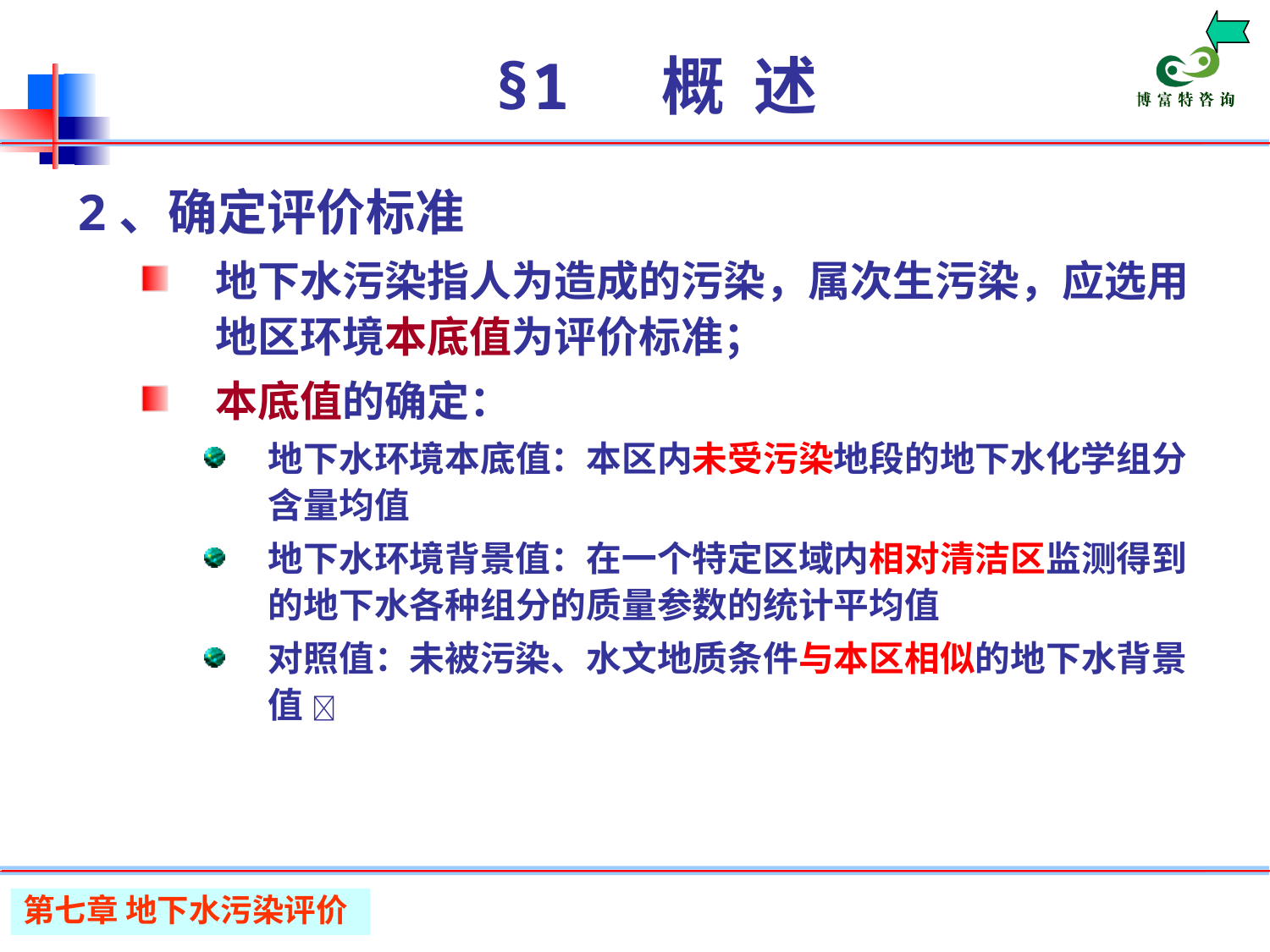

# §1  概  述
2、确定评价标准
地下水污染指人为造成的污染，属次生污染，应选用地区环境本底值为评价标准；
本底值的确定：
地下水环境本底值：本区内未受污染地段的地下水化学组分含量均值
地下水环境背景值：在一个特定区域内相对清洁区监测得到的地下水各种组分的质量参数的统计平均值
对照值：未被污染、水文地质条件与本区相似的地下水背景值 ⊗
第七章 地下水污染评价